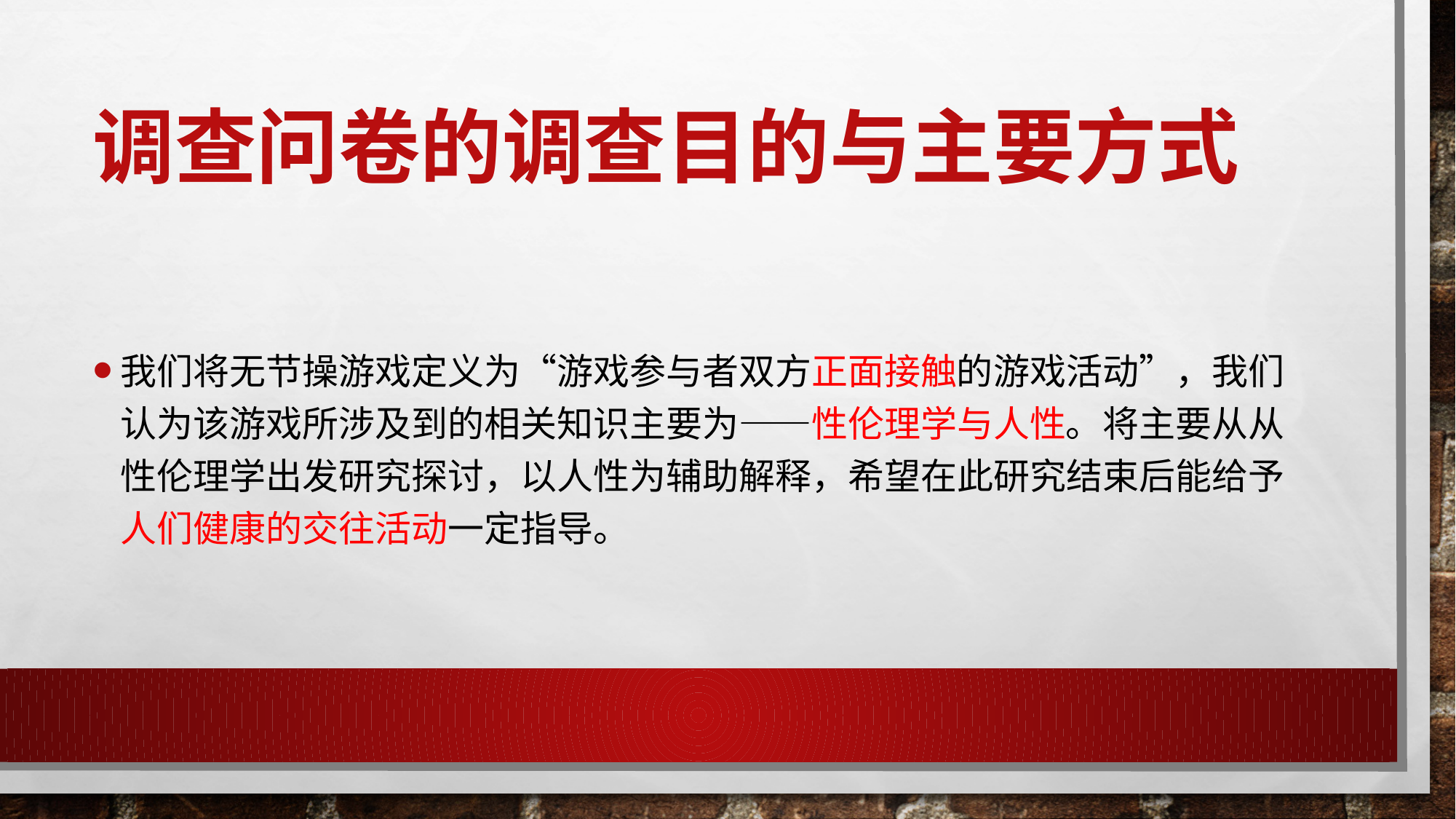

# 调查问卷的调查目的与主要方式
我们将无节操游戏定义为“游戏参与者双方正面接触的游戏活动”，我们认为该游戏所涉及到的相关知识主要为——性伦理学与人性。将主要从从性伦理学出发研究探讨，以人性为辅助解释，希望在此研究结束后能给予人们健康的交往活动一定指导。